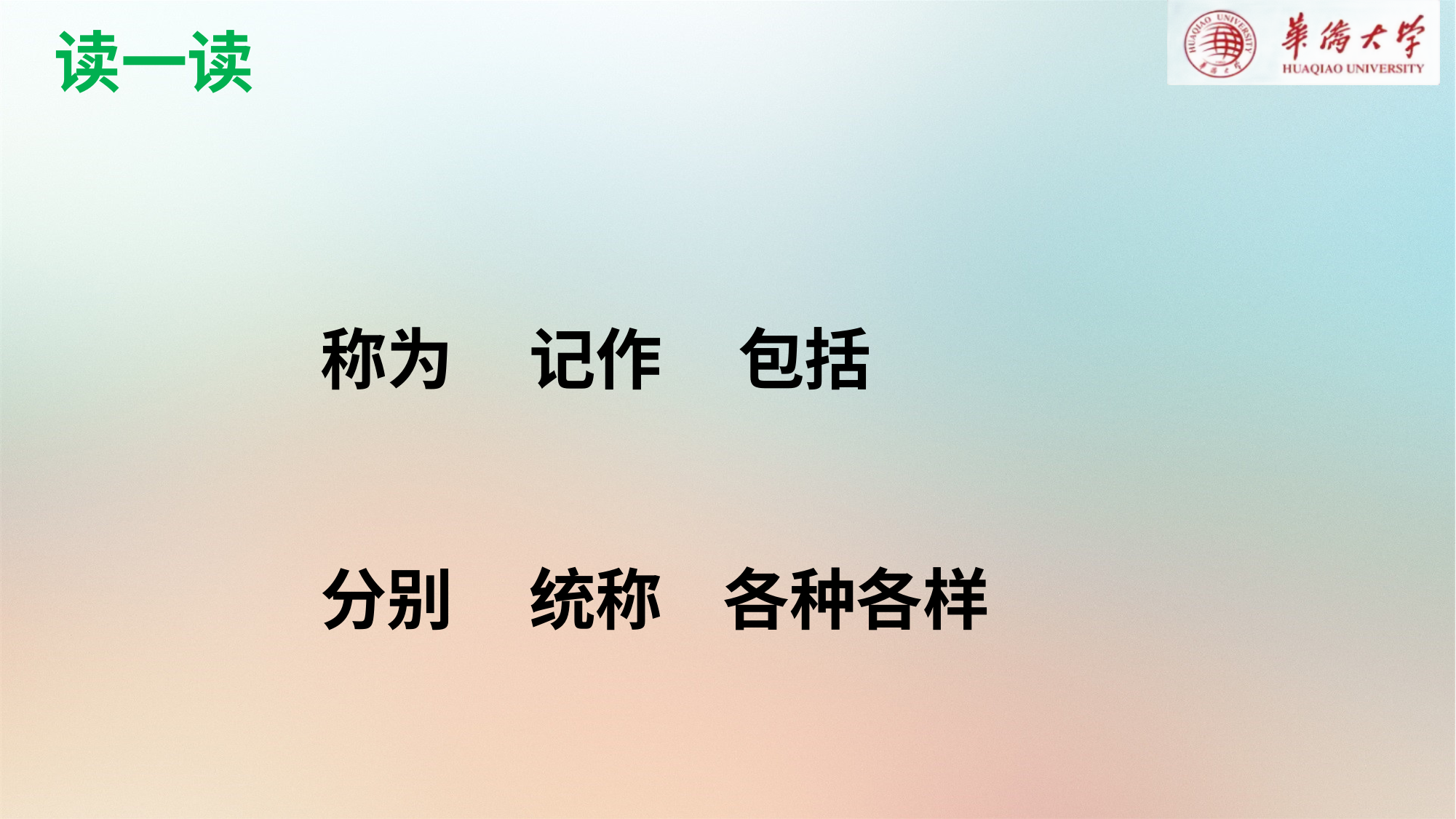

读一读
称为     记作     包括
分别     统称    各种各样